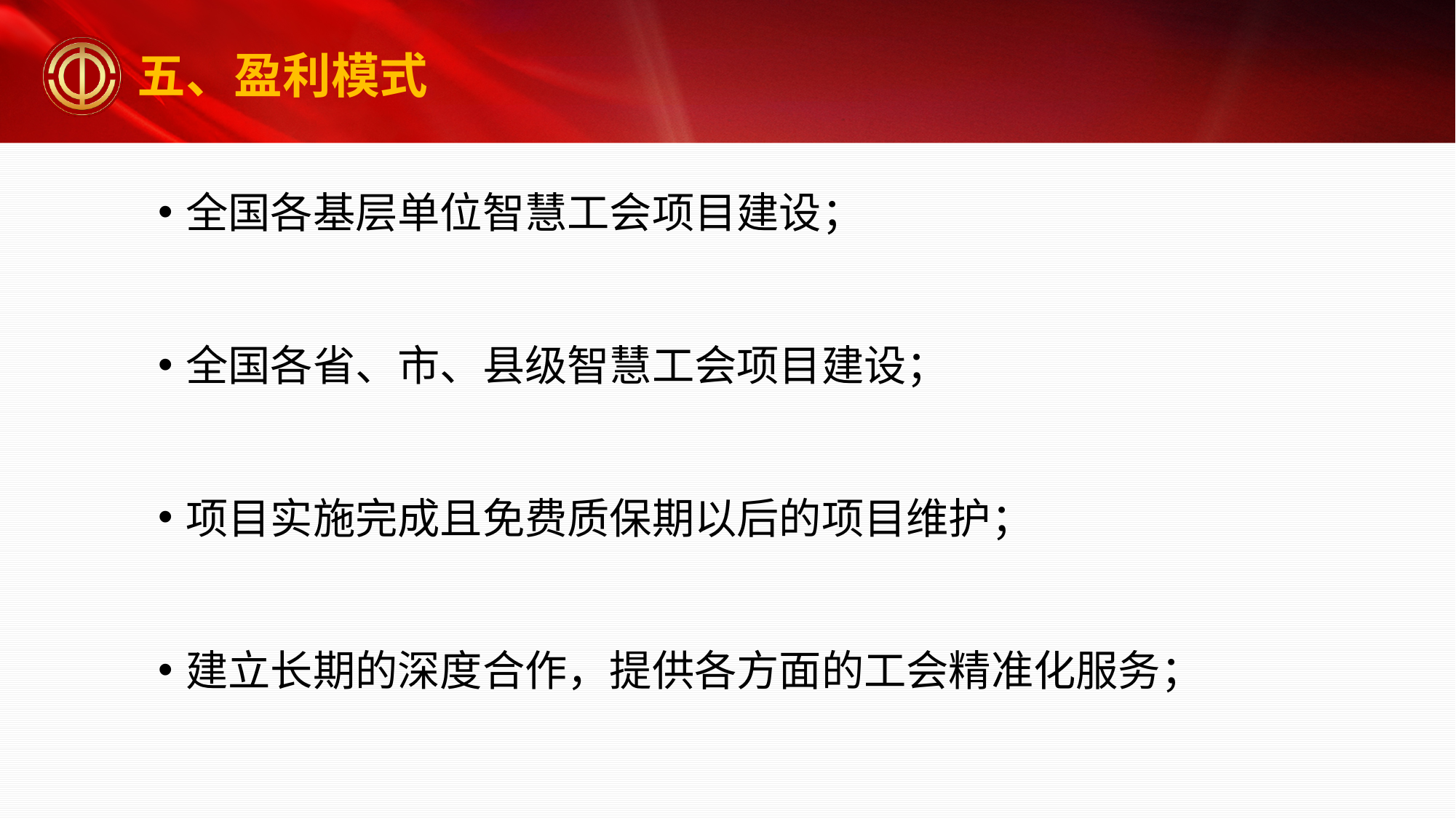

五、盈利模式
全国各基层单位智慧工会项目建设；

全国各省、市、县级智慧工会项目建设；

项目实施完成且免费质保期以后的项目维护；

建立长期的深度合作，提供各方面的工会精准化服务；